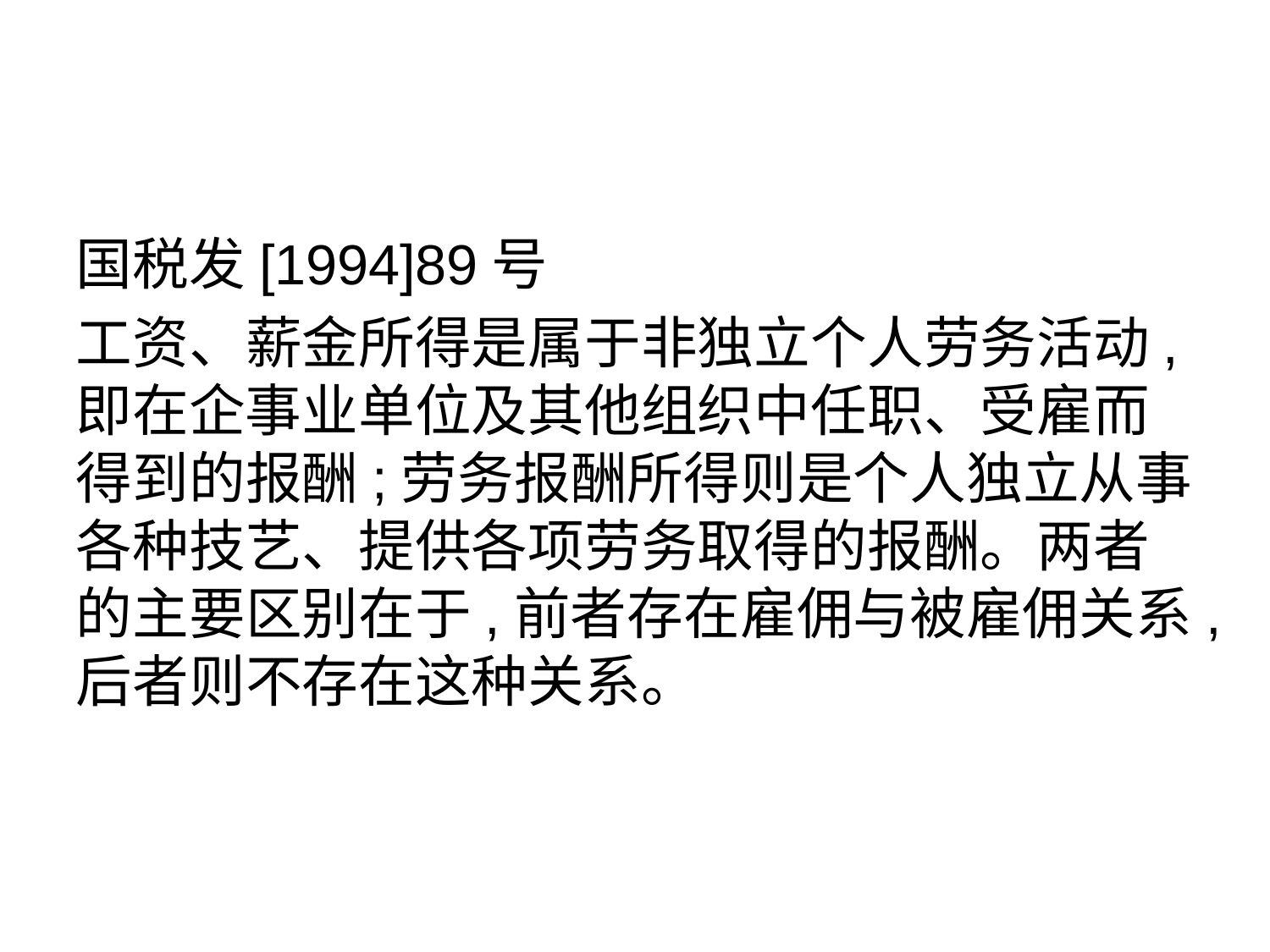

国税发[1994]89号
工资、薪金所得是属于非独立个人劳务活动,即在企事业单位及其他组织中任职、受雇而得到的报酬;劳务报酬所得则是个人独立从事各种技艺、提供各项劳务取得的报酬。两者的主要区别在于,前者存在雇佣与被雇佣关系,后者则不存在这种关系。